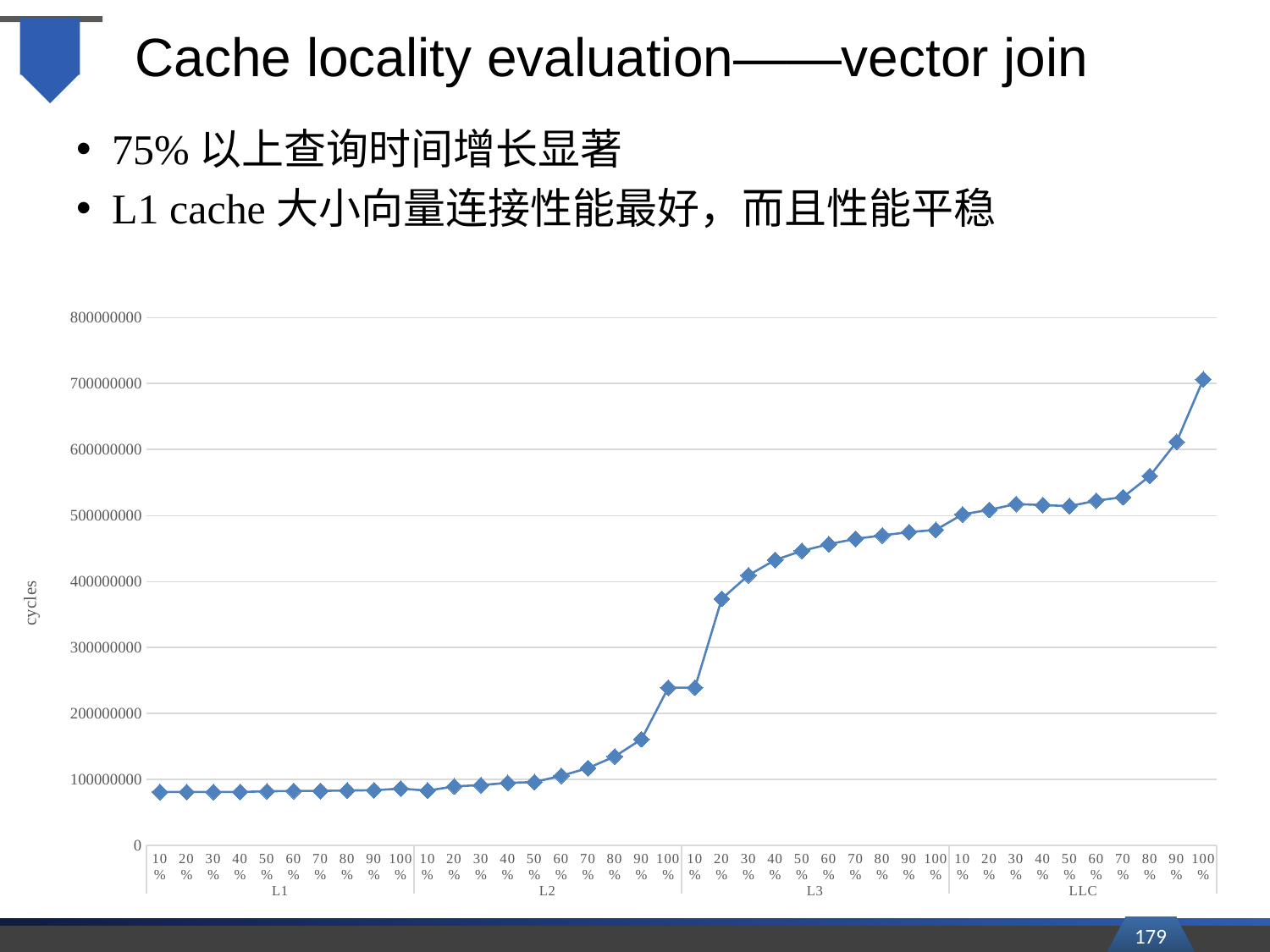

# Cache locality evaluation——vector join
75%以上查询时间增长显著
L1 cache大小向量连接性能最好，而且性能平稳

### Chart

| Category |  |
|---|---|
| 10% | 81090032.0 |
| 20% | 81113112.0 |
| 30% | 81059040.0 |
| 40% | 81205450.0 |
| 50% | 82081278.0 |
| 60% | 82748982.0 |
| 70% | 82735286.0 |
| 80% | 83412226.0 |
| 90% | 83758096.0 |
| 100% | 86283908.0 |
| 10% | 83181436.0 |
| 20% | 89600616.0 |
| 30% | 91581352.0 |
| 40% | 94900490.0 |
| 50% | 96110490.0 |
| 60% | 105714620.0 |
| 70% | 117314812.0 |
| 80% | 135014612.0 |
| 90% | 161021840.0 |
| 100% | 238968666.0 |
| 10% | 239324566.0 |
| 20% | 373827102.0 |
| 30% | 409649138.0 |
| 40% | 432842654.0 |
| 50% | 446538688.0 |
| 60% | 456633620.0 |
| 70% | 464800844.0 |
| 80% | 469933588.0 |
| 90% | 474899376.0 |
| 100% | 478355828.0 |
| 10% | 501779718.0 |
| 20% | 508650988.0 |
| 30% | 517505212.0 |
| 40% | 515865450.0 |
| 50% | 514292200.0 |
| 60% | 522593428.0 |
| 70% | 527962160.0 |
| 80% | 559967854.0 |
| 90% | 611634248.0 |
| 100% | 706443050.0 |
179